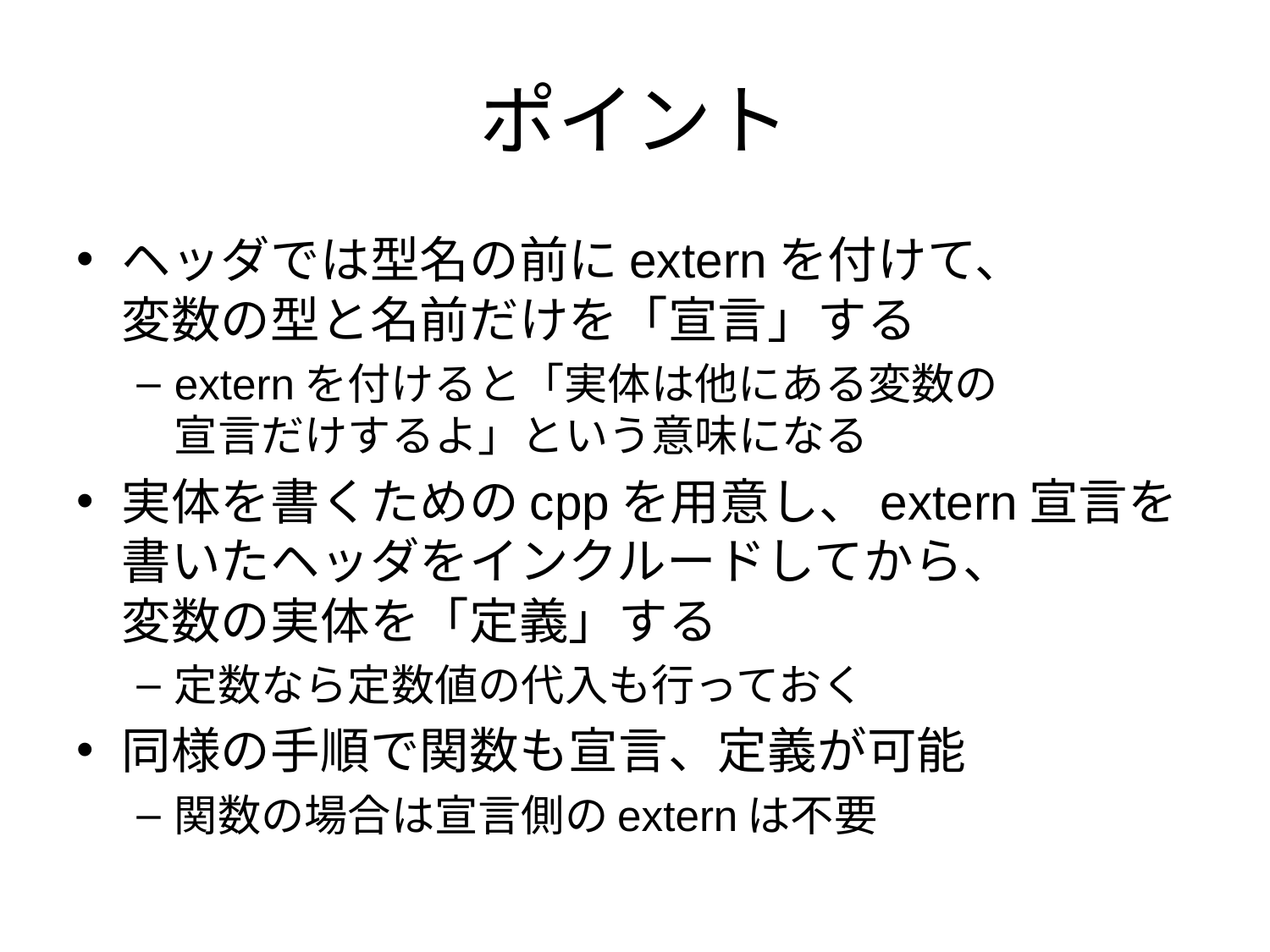

# ポイント
ヘッダでは型名の前にexternを付けて、
変数の型と名前だけを「宣言」する
externを付けると「実体は他にある変数の
宣言だけするよ」という意味になる
実体を書くためのcppを用意し、extern宣言を書いたヘッダをインクルードしてから、
変数の実体を「定義」する
定数なら定数値の代入も行っておく
同様の手順で関数も宣言、定義が可能
関数の場合は宣言側のexternは不要